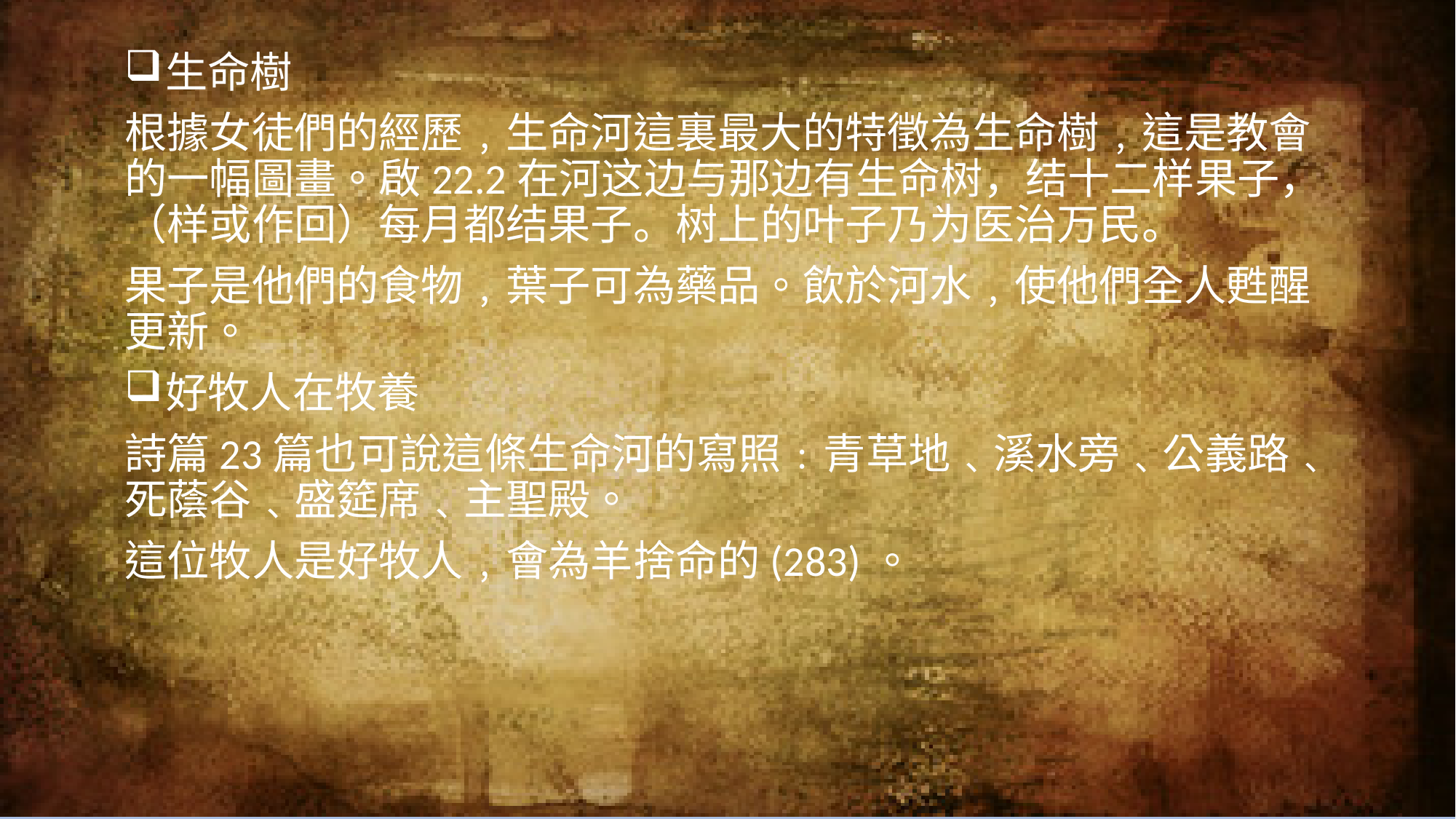

生命樹
根據女徒們的經歷﹐生命河這裏最大的特徵為生命樹﹐這是教會的一幅圖畫。啟22.2在河这边与那边有生命树，结十二样果子，（样或作回）每月都结果子。树上的叶子乃为医治万民。
果子是他們的食物﹐葉子可為藥品。飲於河水﹐使他們全人甦醒更新。
好牧人在牧養
詩篇23篇也可說這條生命河的寫照﹕青草地﹑溪水旁﹑公義路﹑死蔭谷﹑盛筵席﹑主聖殿。
這位牧人是好牧人﹐會為羊捨命的(283)。